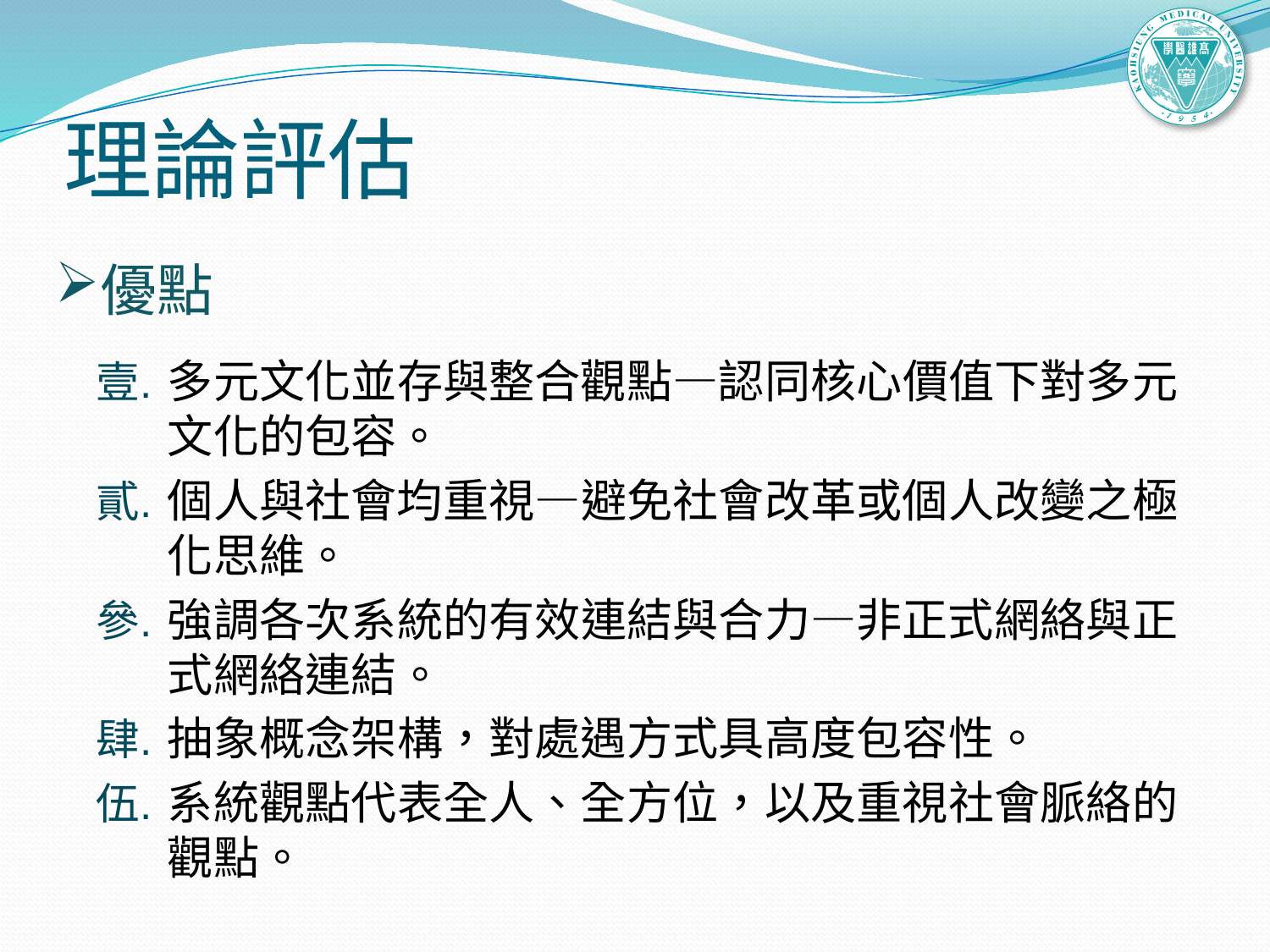

# 理論評估
優點
多元文化並存與整合觀點—認同核心價值下對多元文化的包容。
個人與社會均重視—避免社會改革或個人改變之極化思維。
強調各次系統的有效連結與合力—非正式網絡與正式網絡連結。
抽象概念架構，對處遇方式具高度包容性。
系統觀點代表全人、全方位，以及重視社會脈絡的觀點。